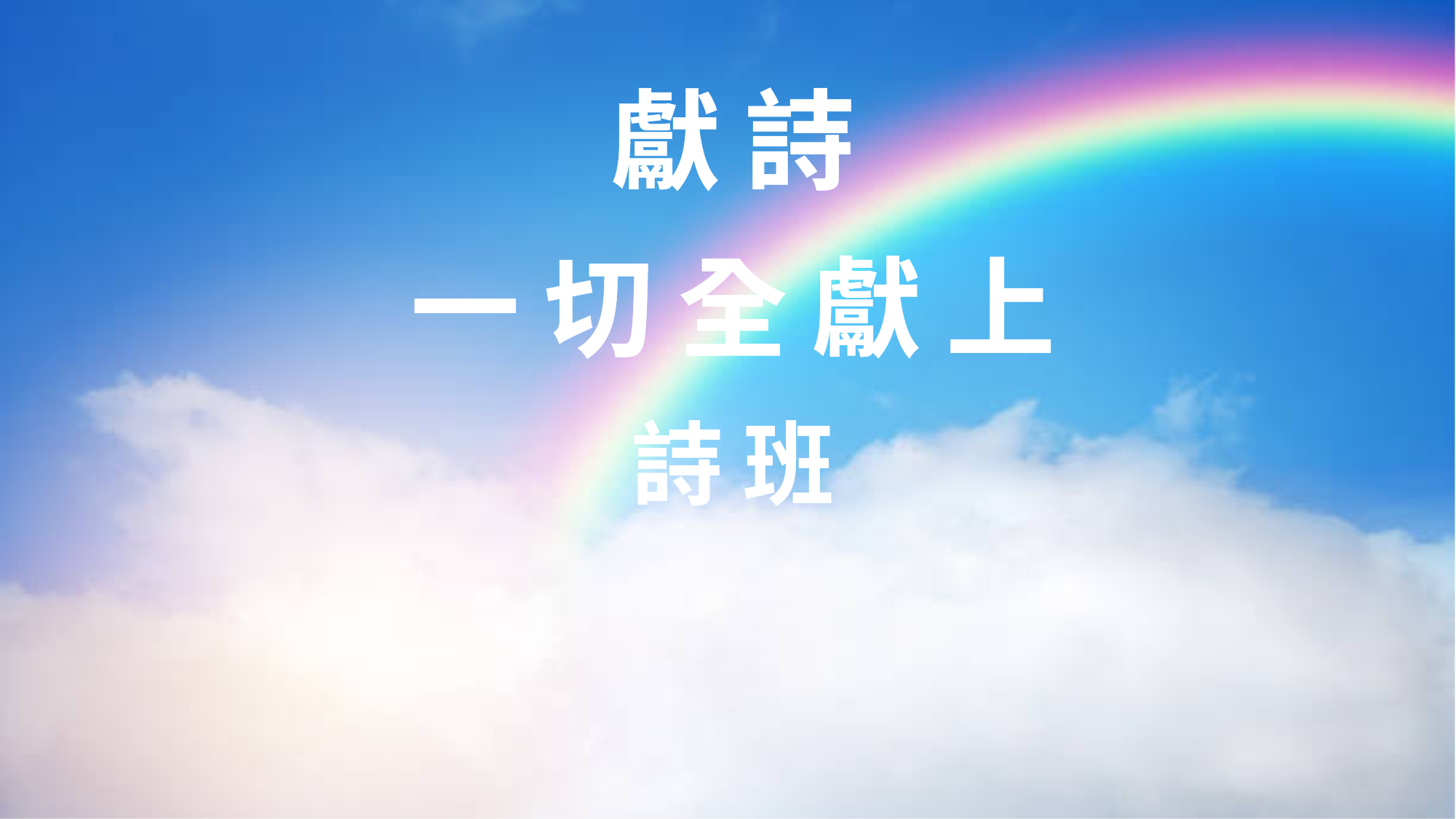

獻 詩
一 切 全 獻 上
詩 班